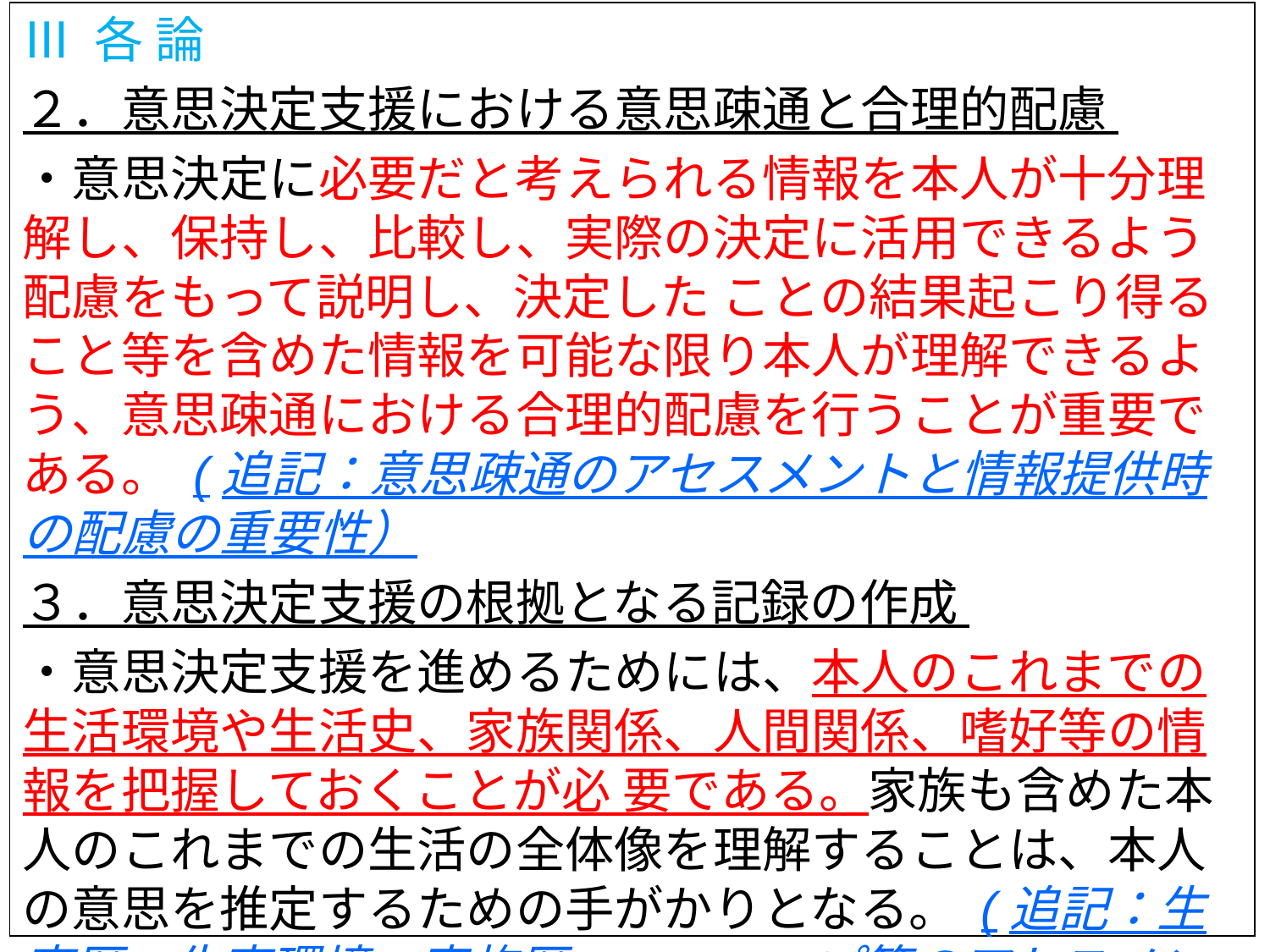

Ⅲ 各 論
２．意思決定支援における意思疎通と合理的配慮
・意思決定に必要だと考えられる情報を本人が十分理解し、保持し、比較し、実際の決定に活用できるよう配慮をもって説明し、決定した ことの結果起こり得ること等を含めた情報を可能な限り本人が理解できるよう、意思疎通における合理的配慮を行うことが重要である。 (追記：意思疎通のアセスメントと情報提供時の配慮の重要性）
３．意思決定支援の根拠となる記録の作成
・意思決定支援を進めるためには、本人のこれまでの生活環境や生活史、家族関係、人間関係、嗜好等の情報を把握しておくことが必 要である。家族も含めた本人のこれまでの生活の全体像を理解することは、本人の意思を推定するための手がかりとなる。 (追記：生育歴・生育環境・家族歴・エコマップ等のアセスメントの重要性）